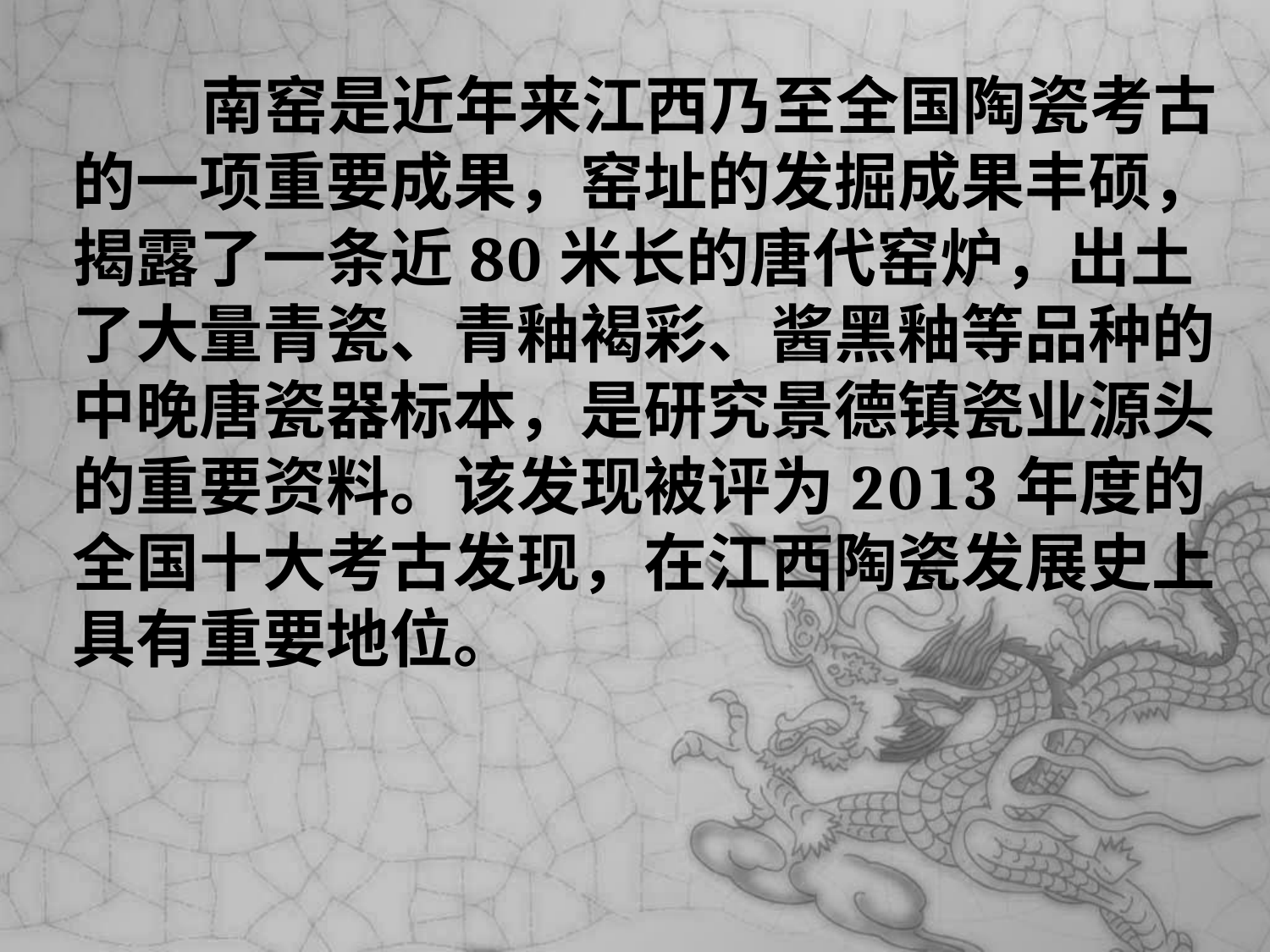

南窑是近年来江西乃至全国陶瓷考古的一项重要成果，窑址的发掘成果丰硕，揭露了一条近80米长的唐代窑炉，出土了大量青瓷、青釉褐彩、酱黑釉等品种的中晚唐瓷器标本，是研究景德镇瓷业源头的重要资料。该发现被评为2013年度的全国十大考古发现，在江西陶瓷发展史上具有重要地位。